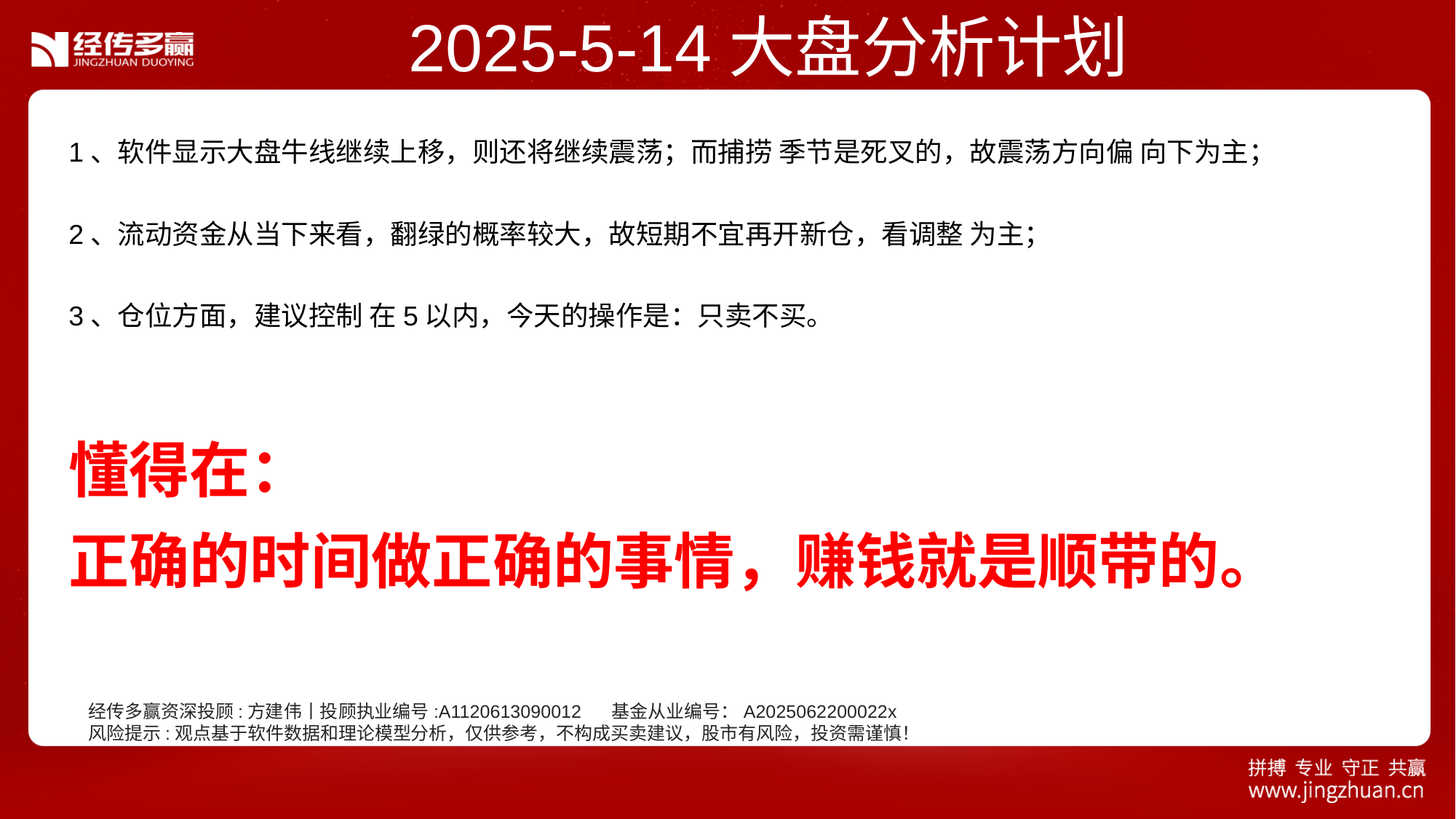

2025-5-14大盘分析计划
1、软件显示大盘牛线继续上移，则还将继续震荡；而捕捞 季节是死叉的，故震荡方向偏 向下为主；

2、流动资金从当下来看，翻绿的概率较大，故短期不宜再开新仓，看调整 为主；

3、仓位方面，建议控制 在5以内，今天的操作是：只卖不买。

懂得在：
正确的时间做正确的事情，赚钱就是顺带的。